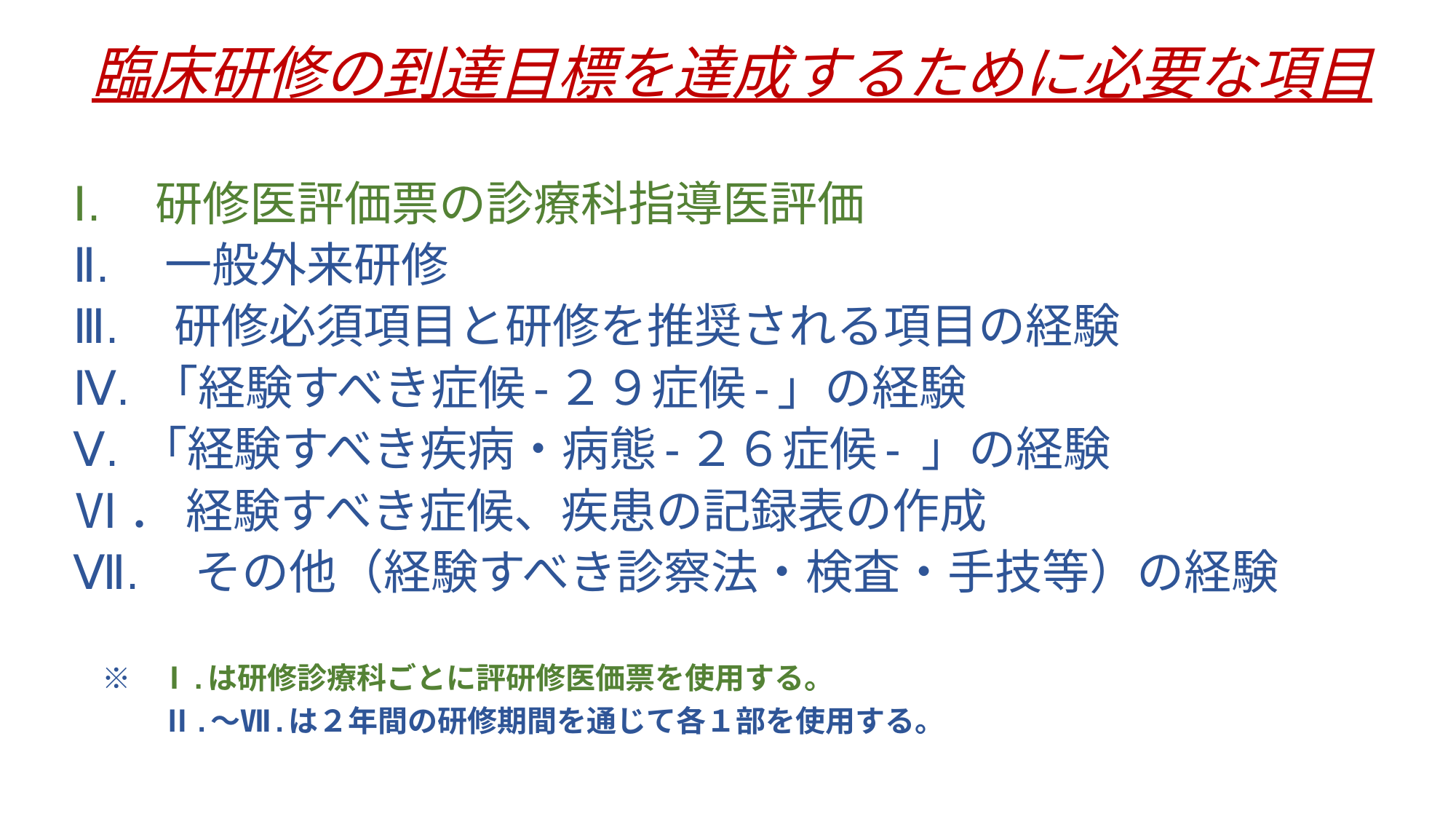

# 臨床研修の到達目標を達成するために必要な項目

Ⅰ.　研修医評価票の診療科指導医評価
Ⅱ.　一般外来研修
Ⅲ.　研修必須項目と研修を推奨される項目の経験
Ⅳ. 「経験すべき症候-２９症候-」の経験
Ⅴ. 「経験すべき疾病・病態-２６症候- 」の経験
Ⅵ． 経験すべき症候、疾患の記録表の作成
Ⅶ.　その他（経験すべき診察法・検査・手技等）の経験

　※　Ⅰ.は研修診療科ごとに評研修医価票を使用する。
　　　Ⅱ.～Ⅶ.は２年間の研修期間を通じて各１部を使用する。